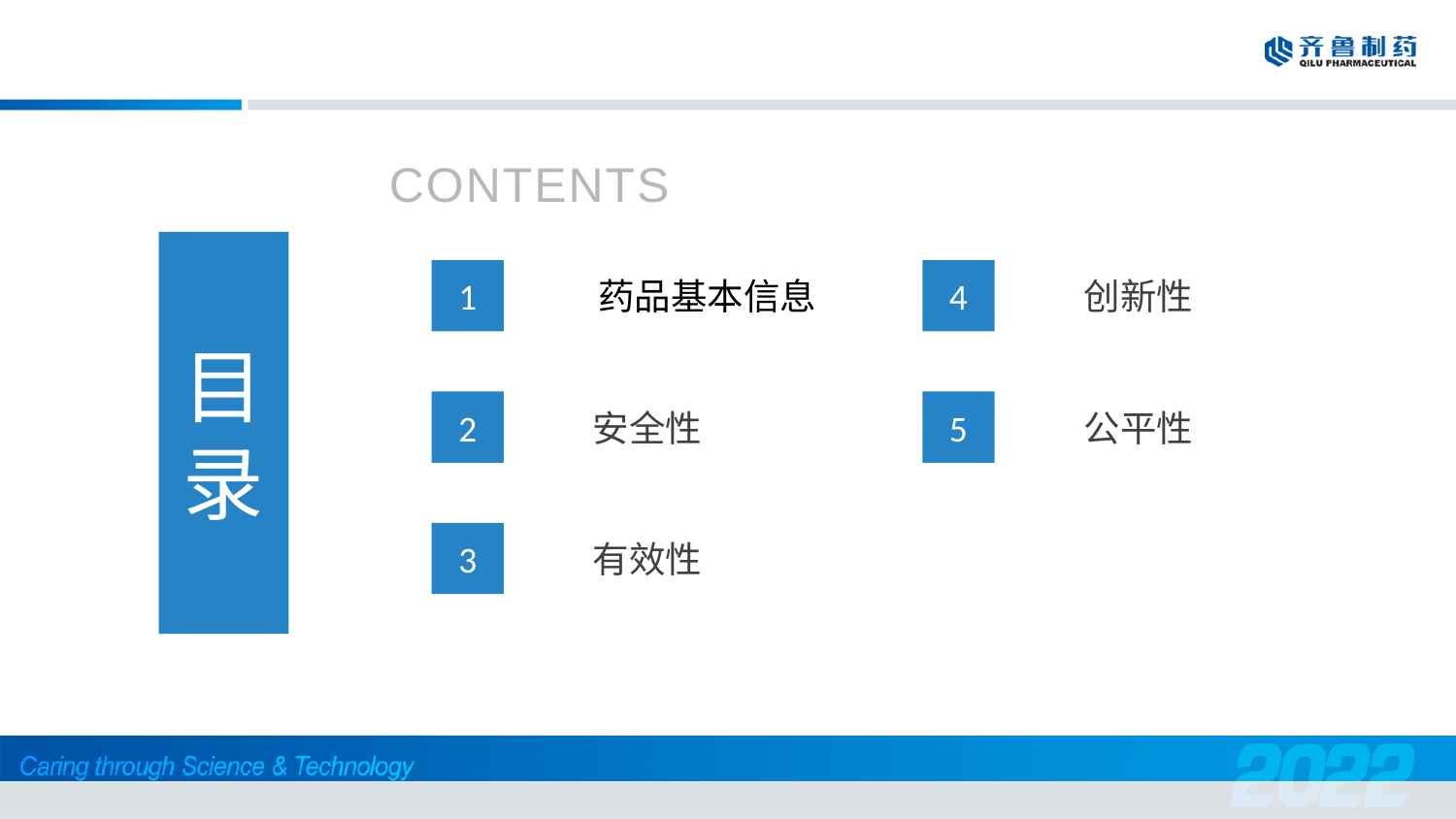

CONTENTS
目录
1
药品基本信息
4
创新性
2
安全性
5
公平性
3
有效性